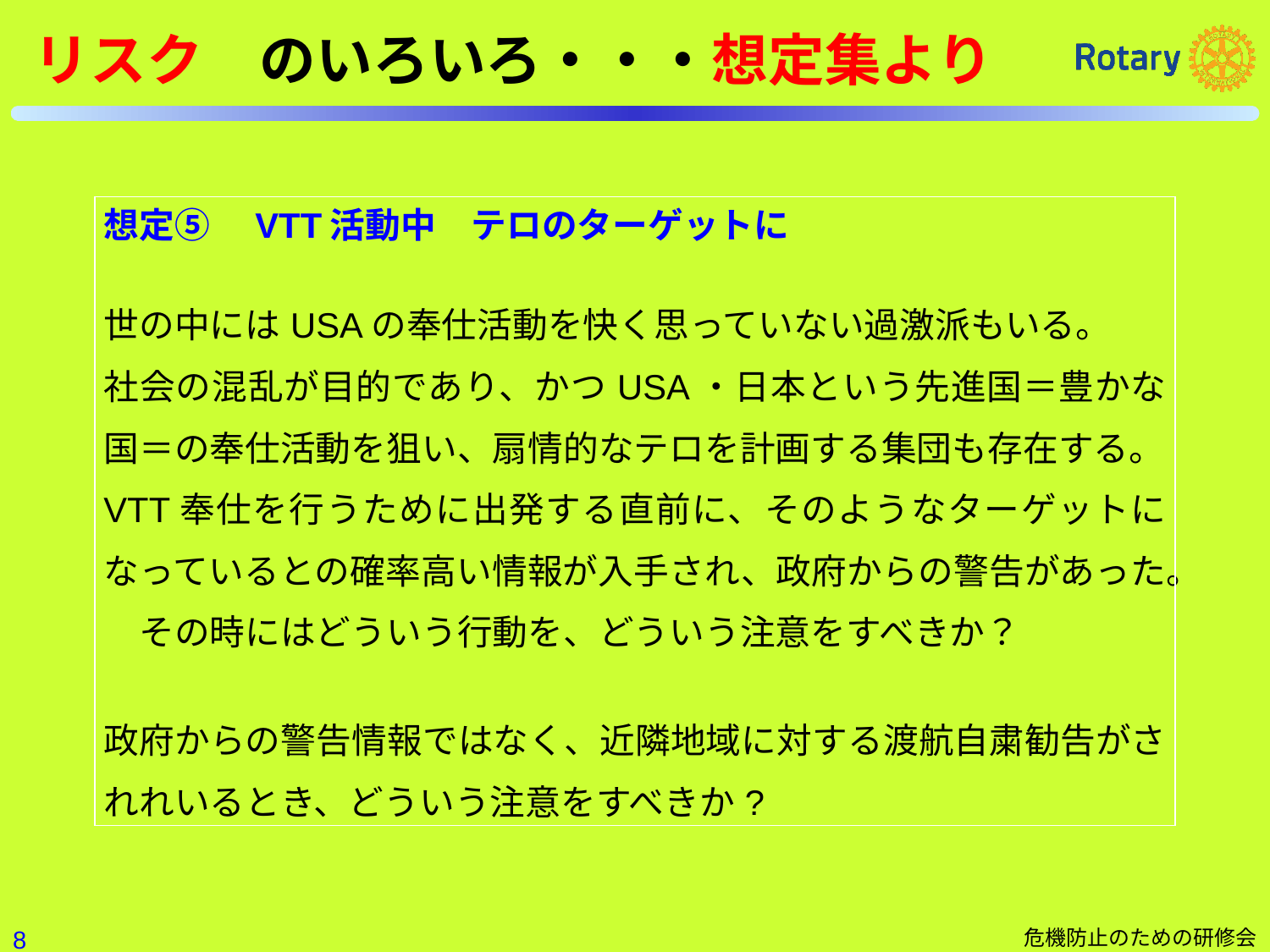

リスク　のいろいろ・・・想定集より
| 想定⑤　VTT活動中　テロのターゲットに 世の中にはUSAの奉仕活動を快く思っていない過激派もいる。 社会の混乱が目的であり、かつUSA・日本という先進国＝豊かな国＝の奉仕活動を狙い、扇情的なテロを計画する集団も存在する。VTT奉仕を行うために出発する直前に、そのようなターゲットになっているとの確率高い情報が入手され、政府からの警告があった。　その時にはどういう行動を、どういう注意をすべきか？ 政府からの警告情報ではなく、近隣地域に対する渡航自粛勧告がされれいるとき、どういう注意をすべきか? |
| --- |
8
危機防止のための研修会